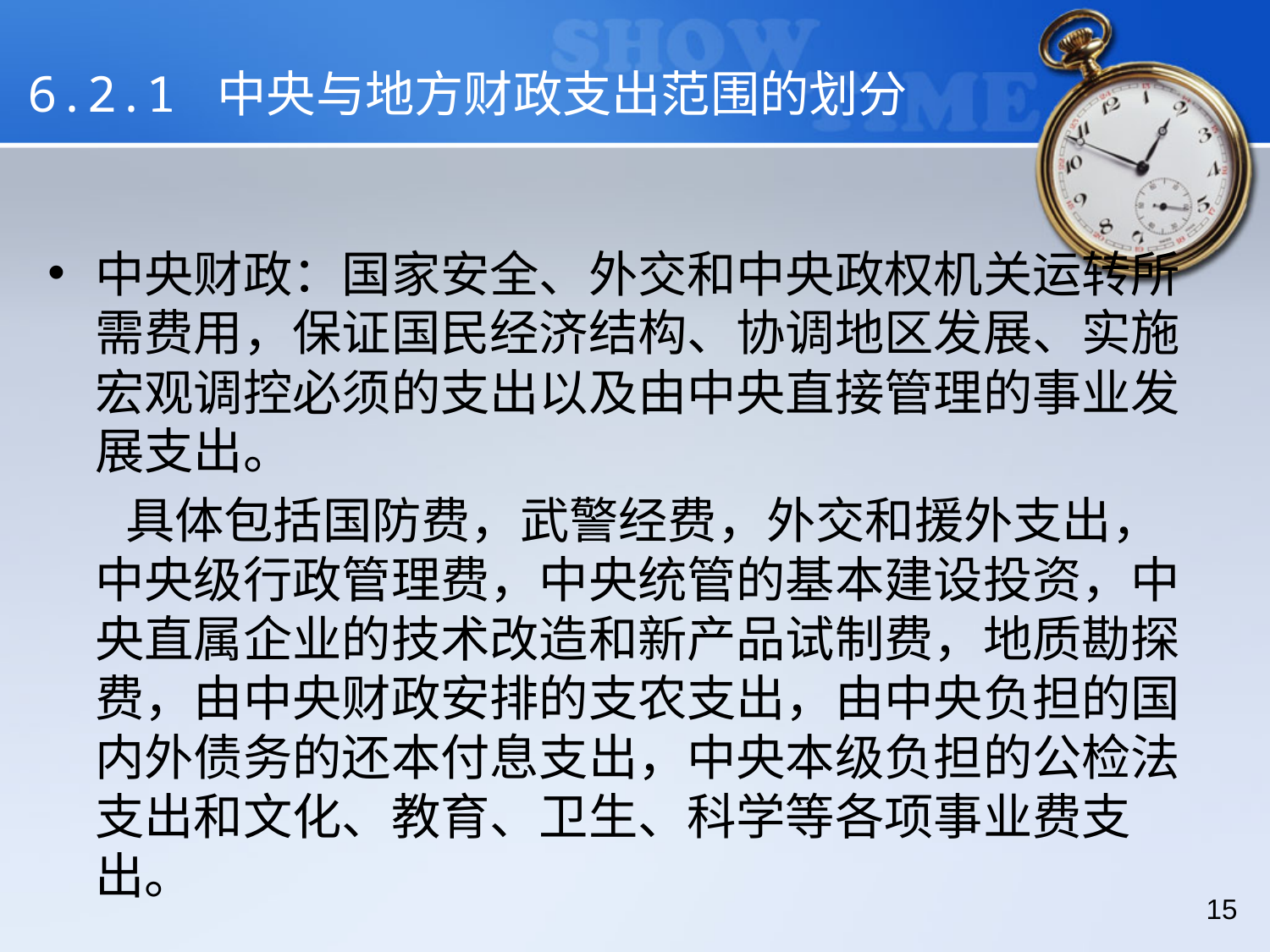

# 6.2.1 中央与地方财政支出范围的划分
中央财政：国家安全、外交和中央政权机关运转所需费用，保证国民经济结构、协调地区发展、实施宏观调控必须的支出以及由中央直接管理的事业发展支出。
      具体包括国防费，武警经费，外交和援外支出，中央级行政管理费，中央统管的基本建设投资，中央直属企业的技术改造和新产品试制费，地质勘探费，由中央财政安排的支农支出，由中央负担的国内外债务的还本付息支出，中央本级负担的公检法支出和文化、教育、卫生、科学等各项事业费支出。
15